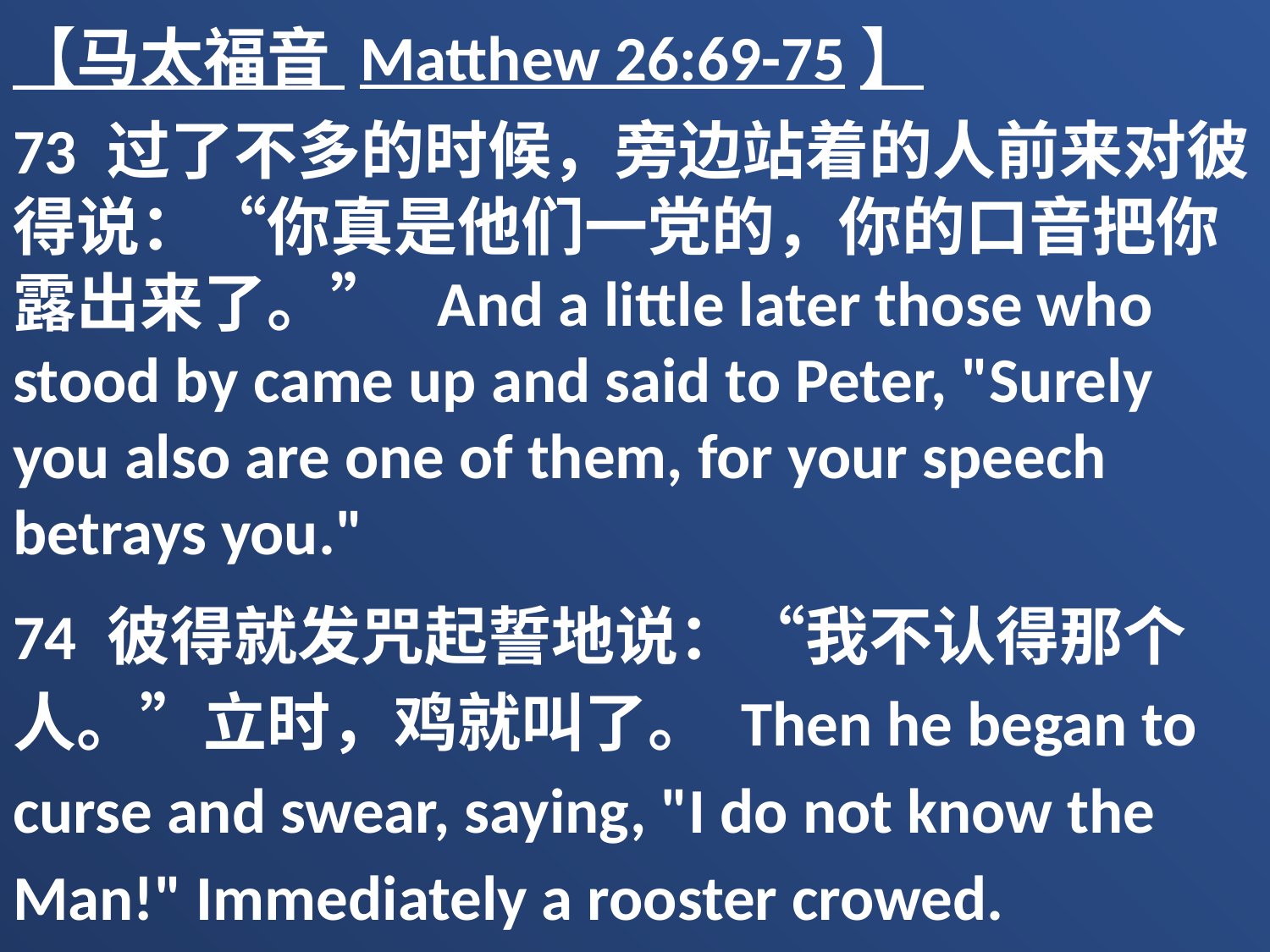

【马太福音 Matthew 26:69-75】
73 过了不多的时候，旁边站着的人前来对彼得说：“你真是他们一党的，你的口音把你露出来了。”  And a little later those who stood by came up and said to Peter, "Surely you also are one of them, for your speech betrays you."
74 彼得就发咒起誓地说：“我不认得那个人。”立时，鸡就叫了。 Then he began to curse and swear, saying, "I do not know the Man!" Immediately a rooster crowed.